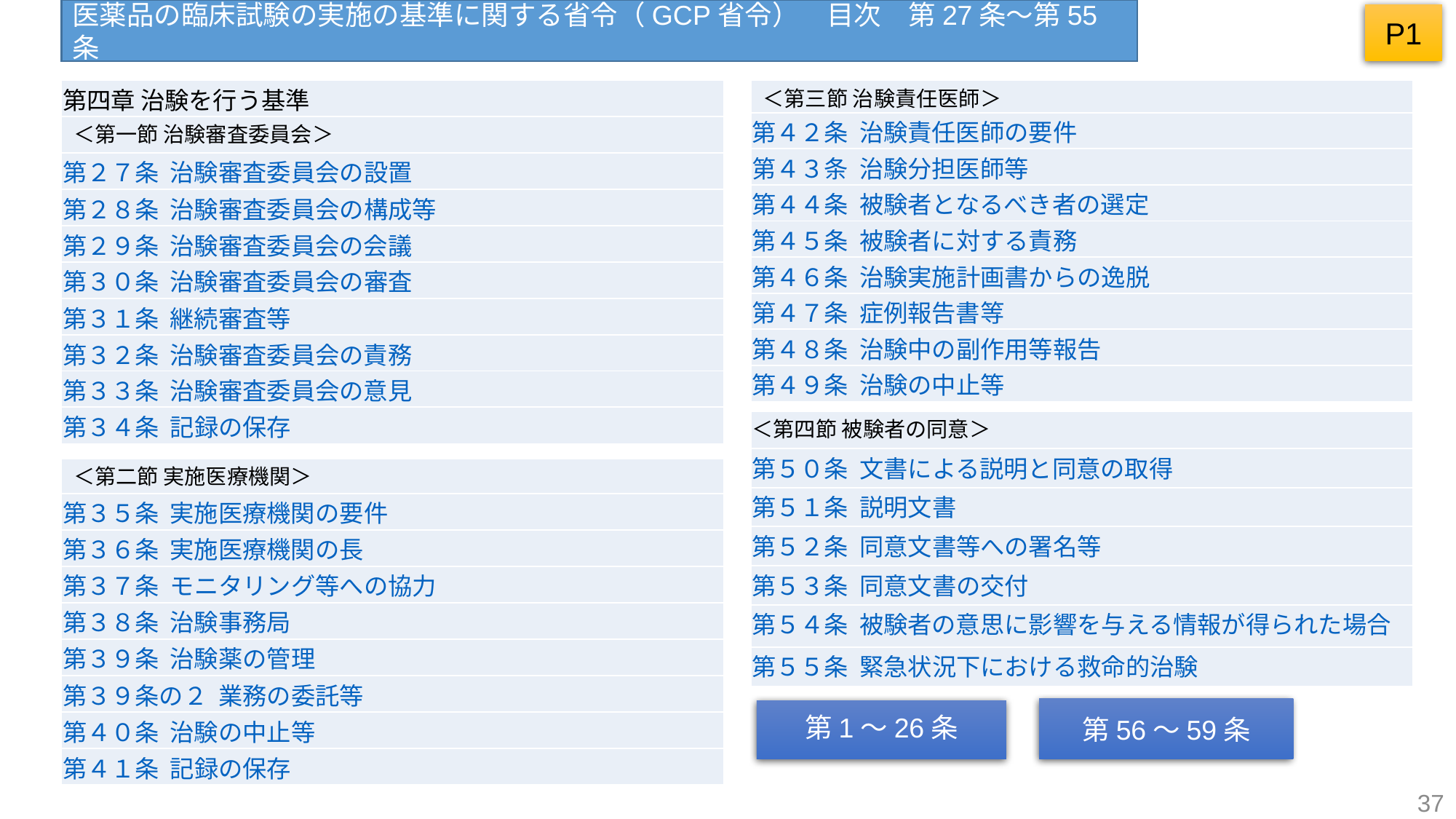

医薬品の臨床試験の実施の基準に関する省令（GCP省令）　目次　第27条～第55条
P1
| 第四章 治験を行う基準 |
| --- |
| ＜第一節 治験審査委員会＞ |
| 第２７条 治験審査委員会の設置 |
| 第２８条 治験審査委員会の構成等 |
| 第２９条 治験審査委員会の会議 |
| 第３０条 治験審査委員会の審査 |
| 第３１条 継続審査等 |
| 第３２条 治験審査委員会の責務 |
| 第３３条 治験審査委員会の意見 |
| 第３４条 記録の保存 |
| ＜第三節 治験責任医師＞ |
| --- |
| 第４２条 治験責任医師の要件 |
| 第４３条 治験分担医師等 |
| 第４４条 被験者となるべき者の選定 |
| 第４５条 被験者に対する責務 |
| 第４６条 治験実施計画書からの逸脱 |
| 第４７条 症例報告書等 |
| 第４８条 治験中の副作用等報告 |
| 第４９条 治験の中止等 |
| ＜第四節 被験者の同意＞ |
| --- |
| 第５０条 文書による説明と同意の取得 |
| 第５１条 説明文書 |
| 第５２条 同意文書等への署名等 |
| 第５３条 同意文書の交付 |
| 第５４条 被験者の意思に影響を与える情報が得られた場合 |
| 第５５条 緊急状況下における救命的治験 |
| ＜第二節 実施医療機関＞ |
| --- |
| 第３５条 実施医療機関の要件 |
| 第３６条 実施医療機関の長 |
| 第３７条 モニタリング等への協力 |
| 第３８条 治験事務局 |
| 第３９条 治験薬の管理 |
| 第３９条の２ 業務の委託等 |
| 第４０条 治験の中止等 |
| 第４１条 記録の保存 |
第56～59条
第1～26条